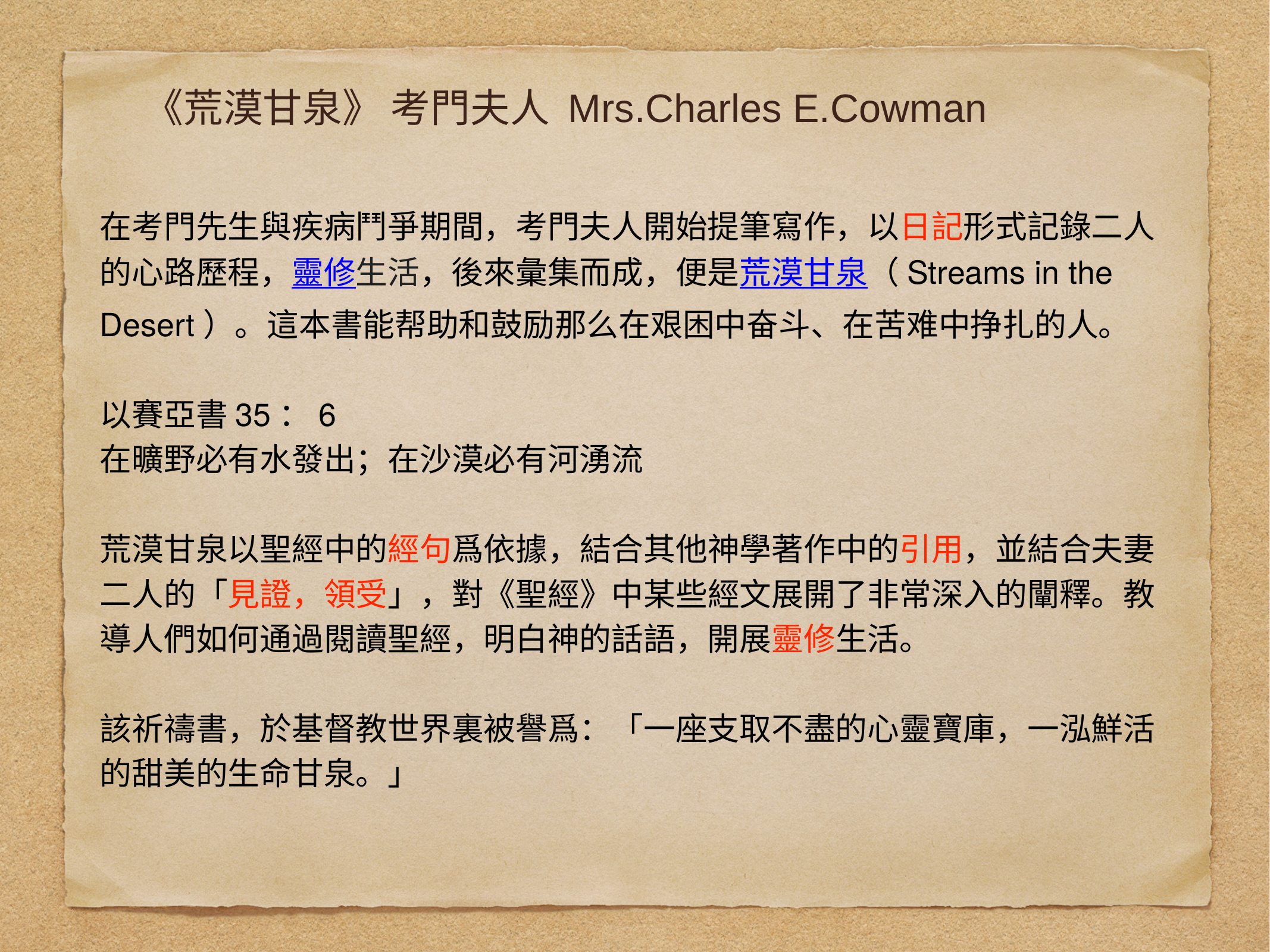

# 《荒漠甘泉》 考門夫人 Mrs.Charles E.Cowman
在考門先生與疾病鬥爭期間，考門夫人開始提筆寫作，以日記形式記錄二人的心路歷程，靈修生活，後來彙集而成，便是荒漠甘泉（Streams in the Desert）。這本書能帮助和鼓励那么在艰困中奋斗、在苦难中挣扎的人。

以賽亞書35：6
在曠野必有水發出；在沙漠必有河湧流

荒漠甘泉以聖經中的經句爲依據，結合其他神學著作中的引用，並結合夫妻二人的「見證，領受」，對《聖經》中某些經文展開了非常深入的闡釋。教導人們如何通過閱讀聖經，明白神的話語，開展靈修生活。

該祈禱書，於基督教世界裏被譽爲：「一座支取不盡的心靈寶庫，一泓鮮活的甜美的生命甘泉。」